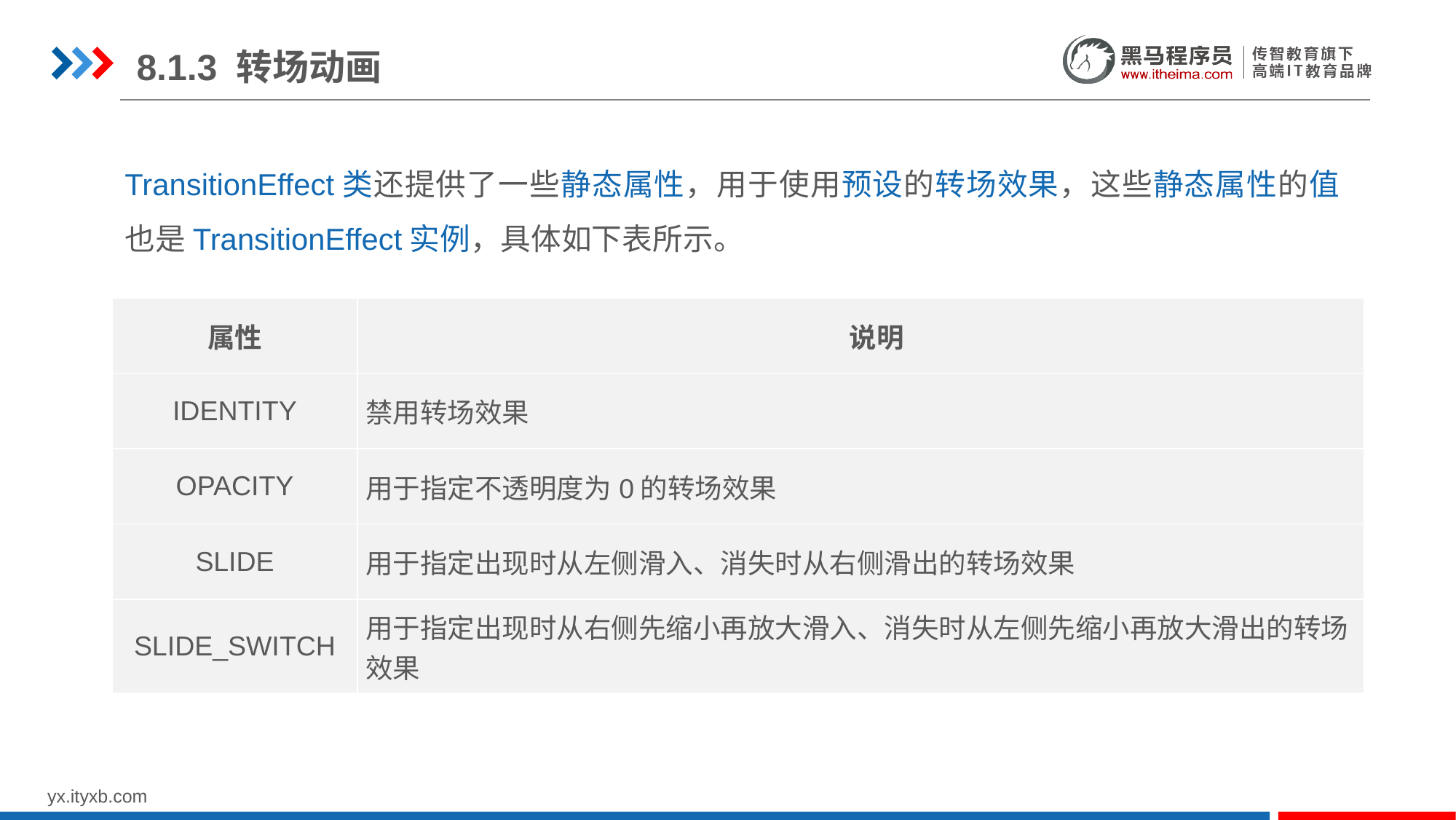

8.1.3 转场动画
TransitionEffect类还提供了一些静态属性，用于使用预设的转场效果，这些静态属性的值也是TransitionEffect实例，具体如下表所示。
| 属性 | 说明 |
| --- | --- |
| IDENTITY | 禁用转场效果 |
| OPACITY | 用于指定不透明度为0的转场效果 |
| SLIDE | 用于指定出现时从左侧滑入、消失时从右侧滑出的转场效果 |
| SLIDE\_SWITCH | 用于指定出现时从右侧先缩小再放大滑入、消失时从左侧先缩小再放大滑出的转场效果 |